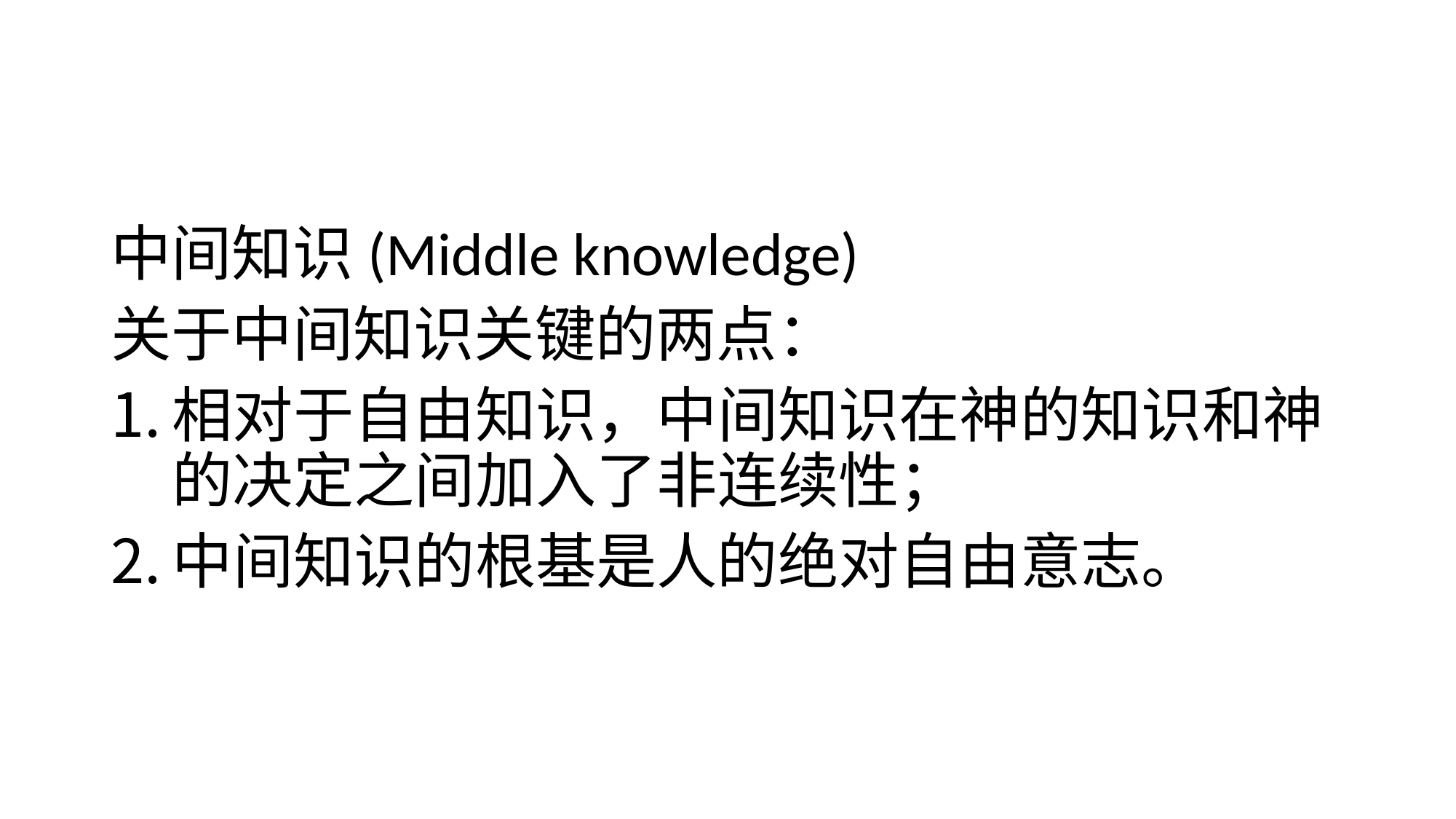

#
中间知识(Middle knowledge)
关于中间知识关键的两点：
相对于自由知识，中间知识在神的知识和神的决定之间加入了非连续性；
中间知识的根基是人的绝对自由意志。